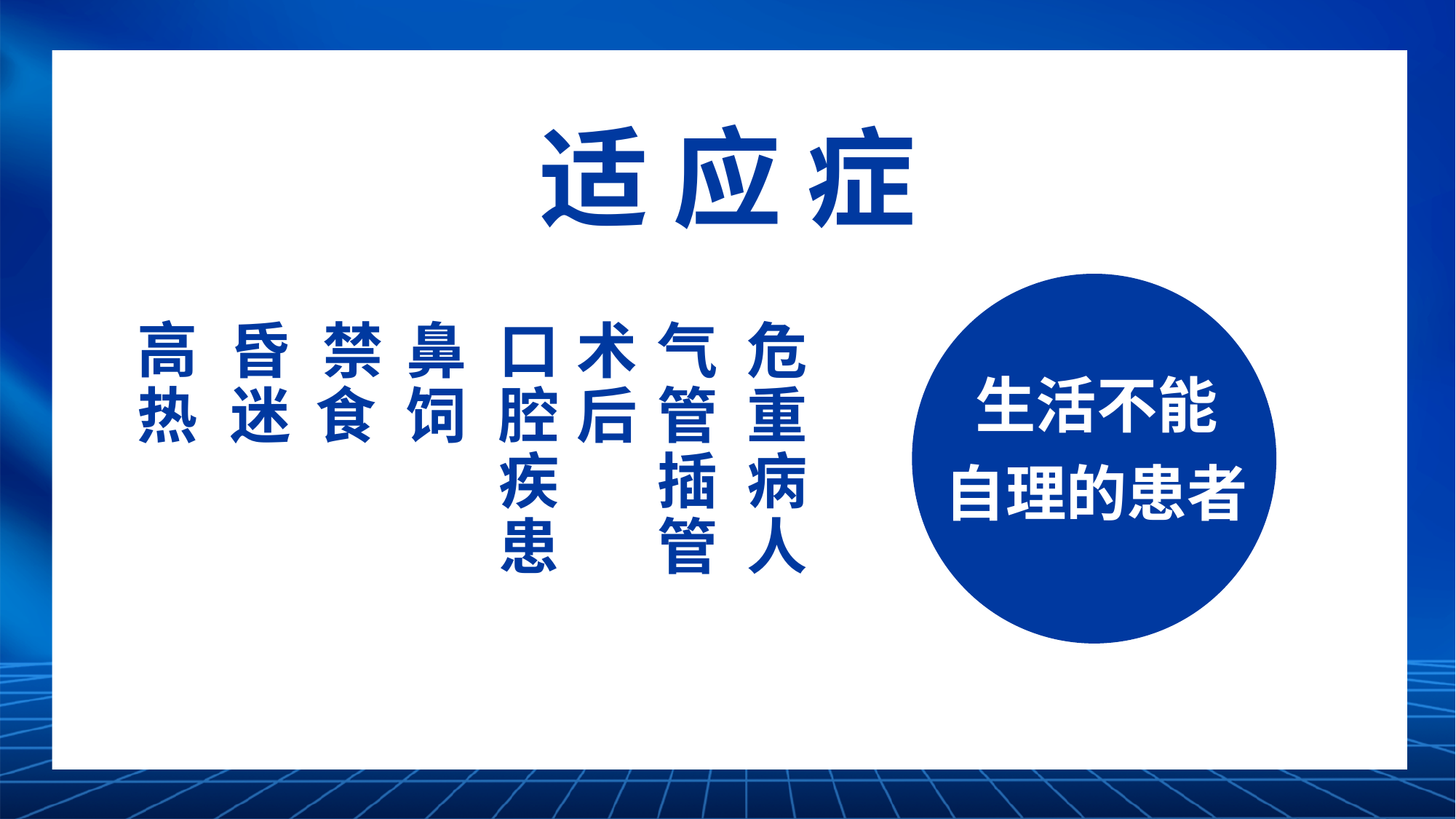

适 应 症

高热
昏迷
禁食
鼻饲
口腔疾患
术后
气管插管
危重病人
生活不能
自理的患者